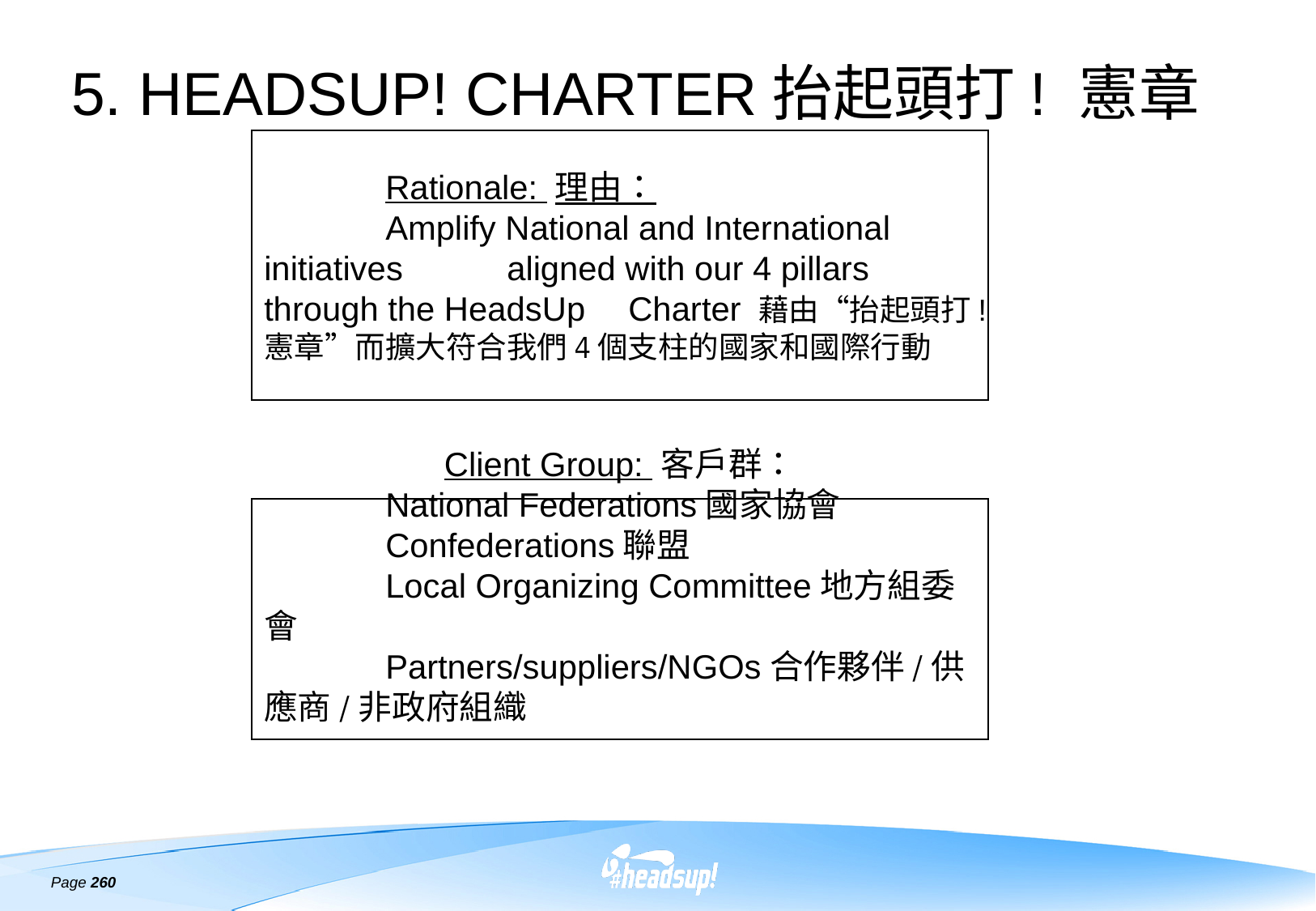

# 5. HEADSUP! CHARTER抬起頭打! 憲章
	Rationale: 理由：
	Amplify National and International initiatives 	aligned with our 4 pillars through the HeadsUp 	Charter 藉由“抬起頭打!憲章”而擴大符合我們4個支柱的國家和國際行動

Client Group: 客戶群：
	National Federations國家協會
	Confederations聯盟
	Local Organizing Committee地方組委會
	Partners/suppliers/NGOs合作夥伴/供應商/非政府組織